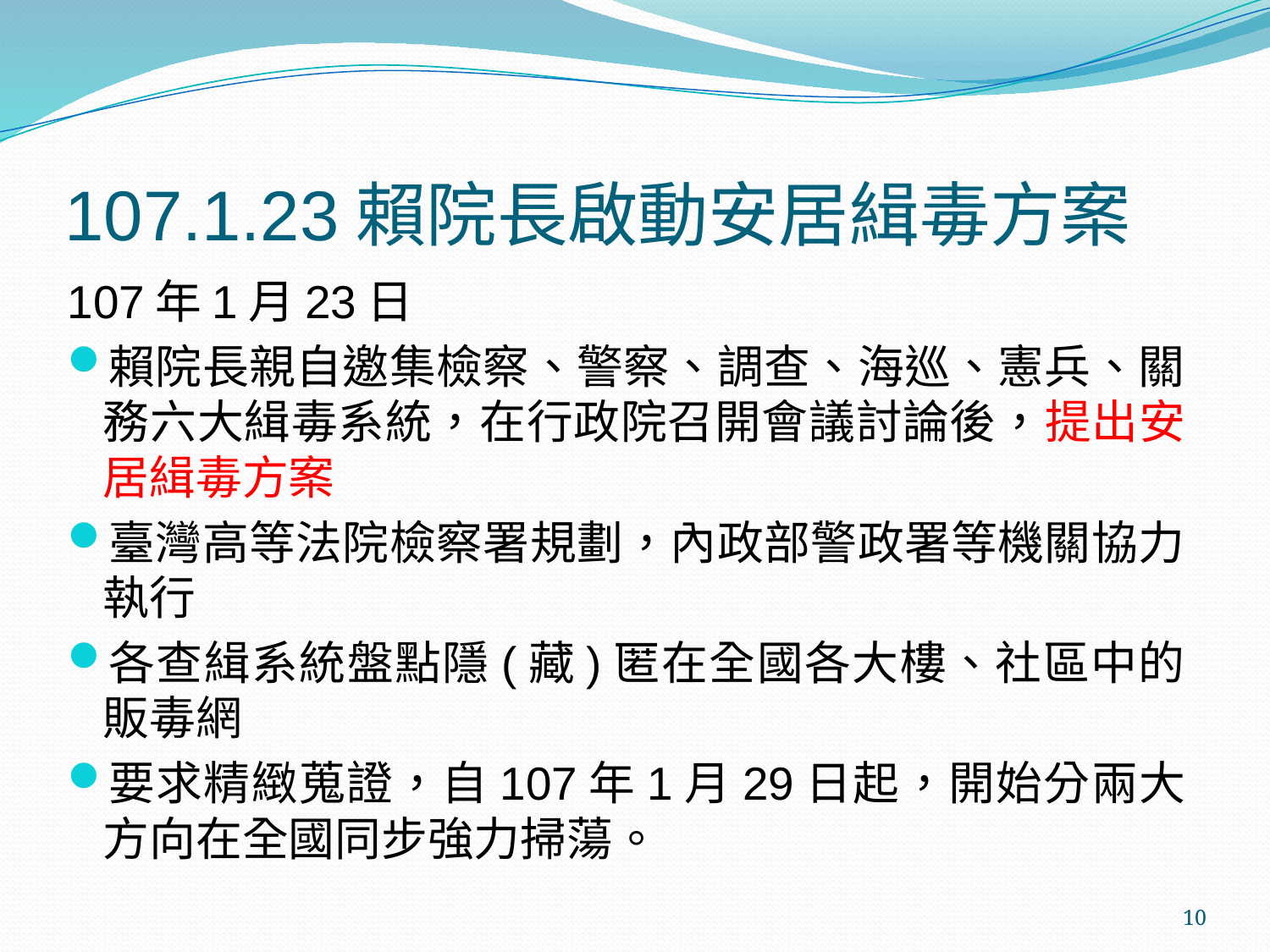

# 107.1.23賴院長啟動安居緝毒方案
107年1月23日
賴院長親自邀集檢察、警察、調查、海巡、憲兵、關務六大緝毒系統，在行政院召開會議討論後，提出安居緝毒方案
臺灣高等法院檢察署規劃，內政部警政署等機關協力執行
各查緝系統盤點隱(藏)匿在全國各大樓、社區中的販毒網
要求精緻蒐證，自107年1月29日起，開始分兩大方向在全國同步強力掃蕩。

10